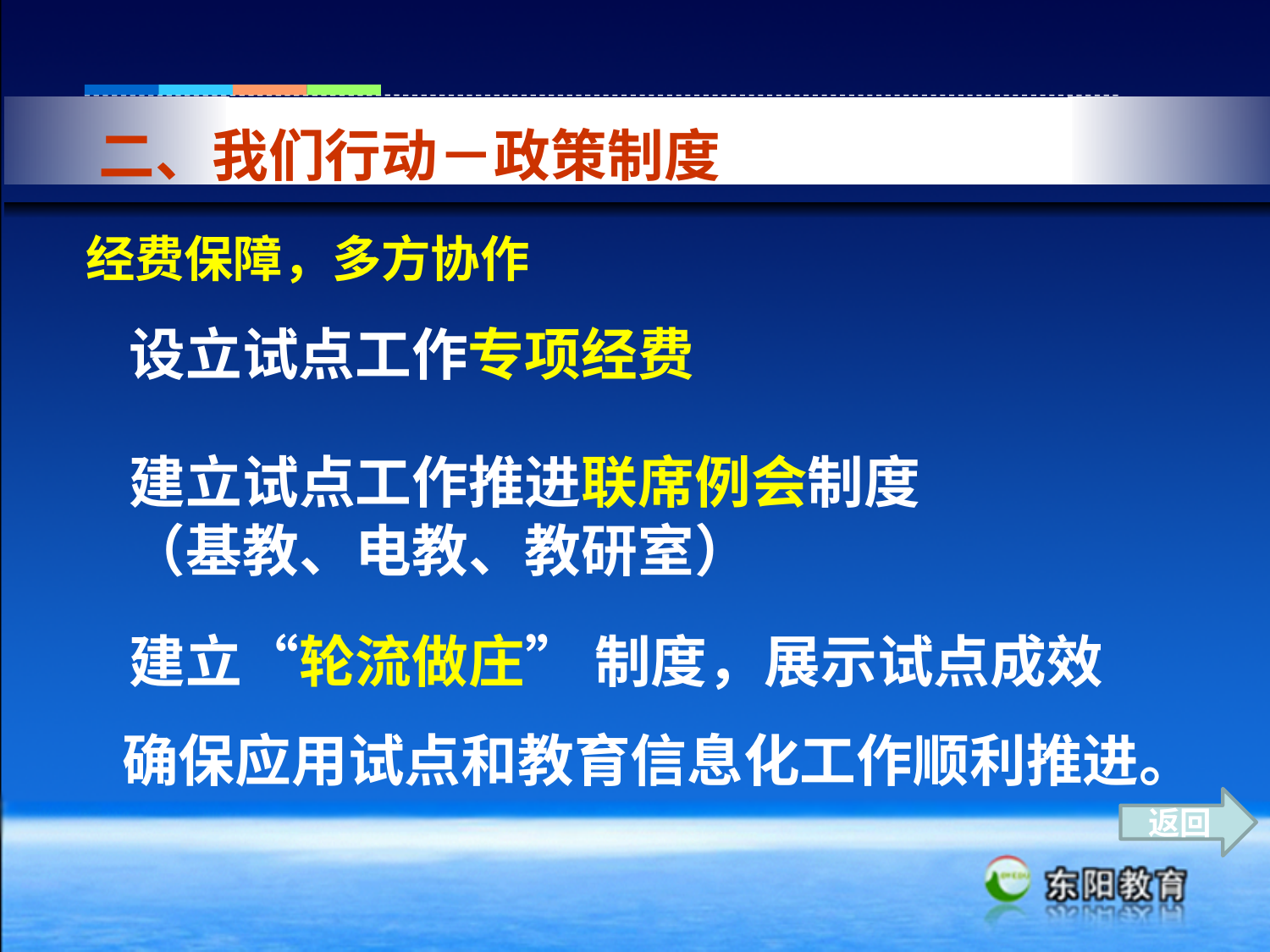

二、我们行动－政策制度

经费保障，多方协作
设立试点工作专项经费
建立试点工作推进联席例会制度
（基教、电教、教研室）
建立“轮流做庄” 制度，展示试点成效
确保应用试点和教育信息化工作顺利推进。
返回